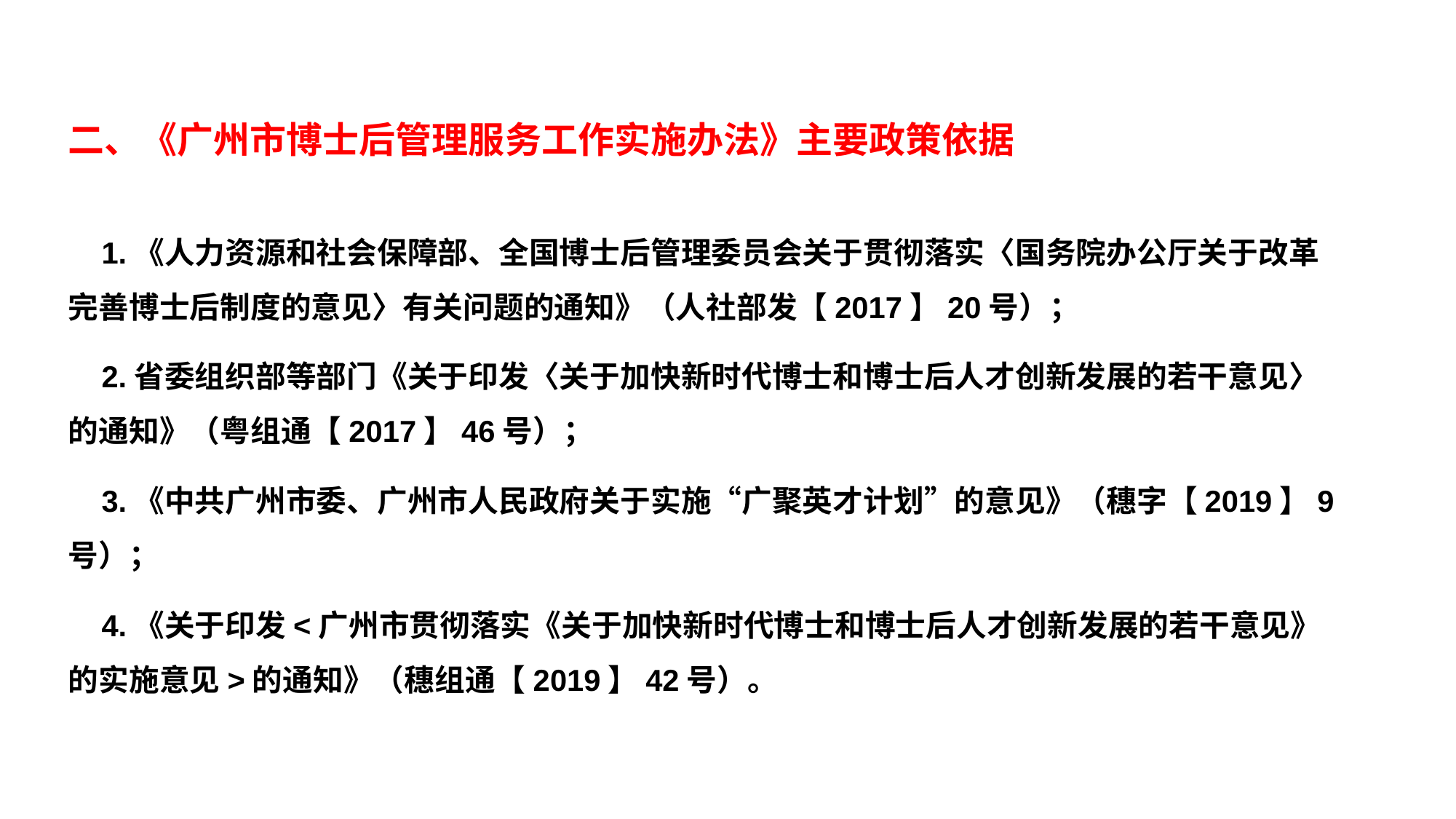

# 二、《广州市博士后管理服务工作实施办法》主要政策依据
    1.《人力资源和社会保障部、全国博士后管理委员会关于贯彻落实〈国务院办公厅关于改革完善博士后制度的意见〉有关问题的通知》（人社部发【2017】20号）；
    2.省委组织部等部门《关于印发〈关于加快新时代博士和博士后人才创新发展的若干意见〉的通知》（粤组通【2017】46号）；
    3.《中共广州市委、广州市人民政府关于实施“广聚英才计划”的意见》（穗字【2019】9号）；
    4.《关于印发<广州市贯彻落实《关于加快新时代博士和博士后人才创新发展的若干意见》的实施意见>的通知》（穗组通【2019】42号）。